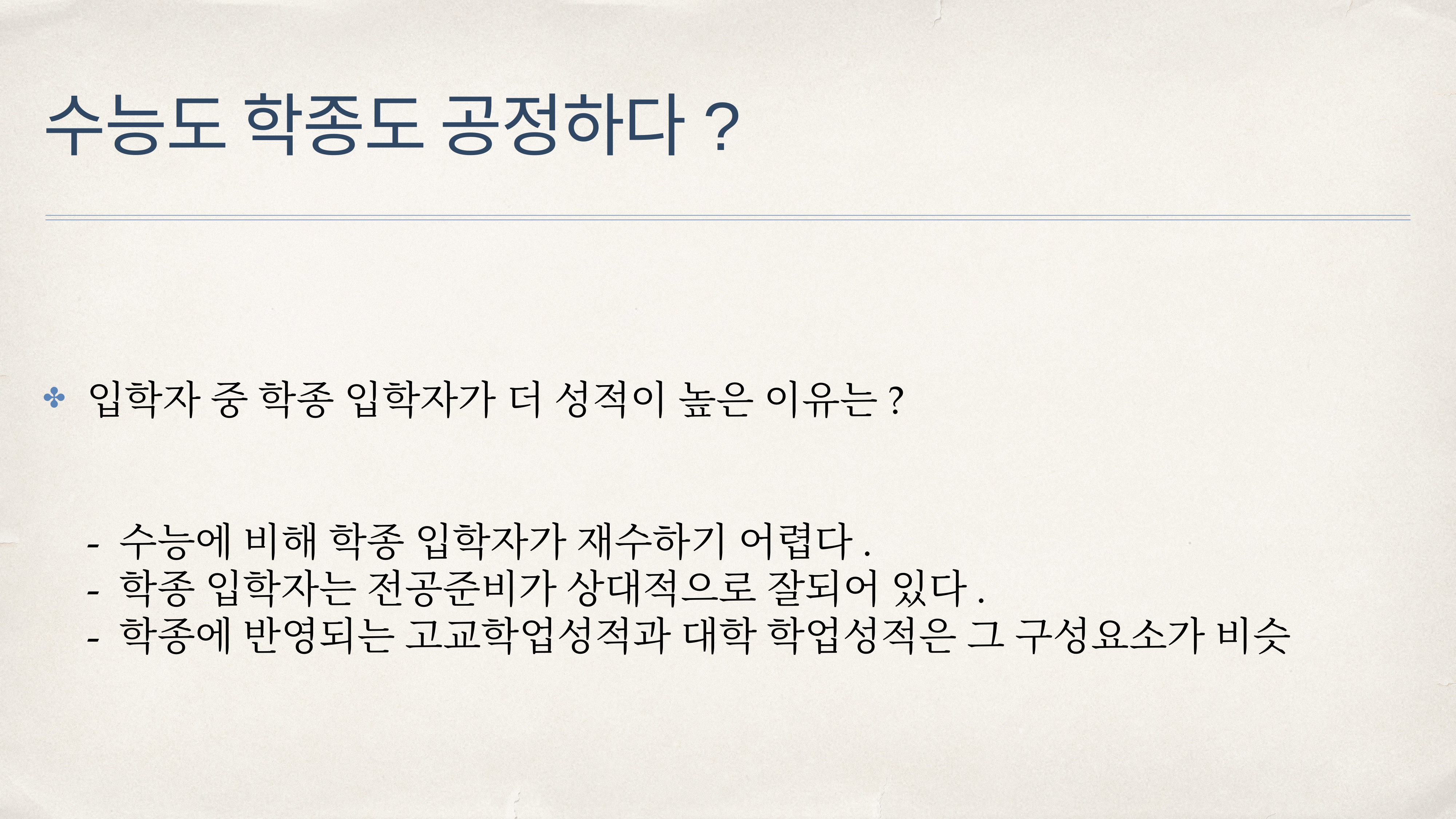

# 수능도 학종도 공정하다?
입학자 중 학종 입학자가 더 성적이 높은 이유는?
- 수능에 비해 학종 입학자가 재수하기 어렵다.
- 학종 입학자는 전공준비가 상대적으로 잘되어 있다.
- 학종에 반영되는 고교학업성적과 대학 학업성적은 그 구성요소가 비슷